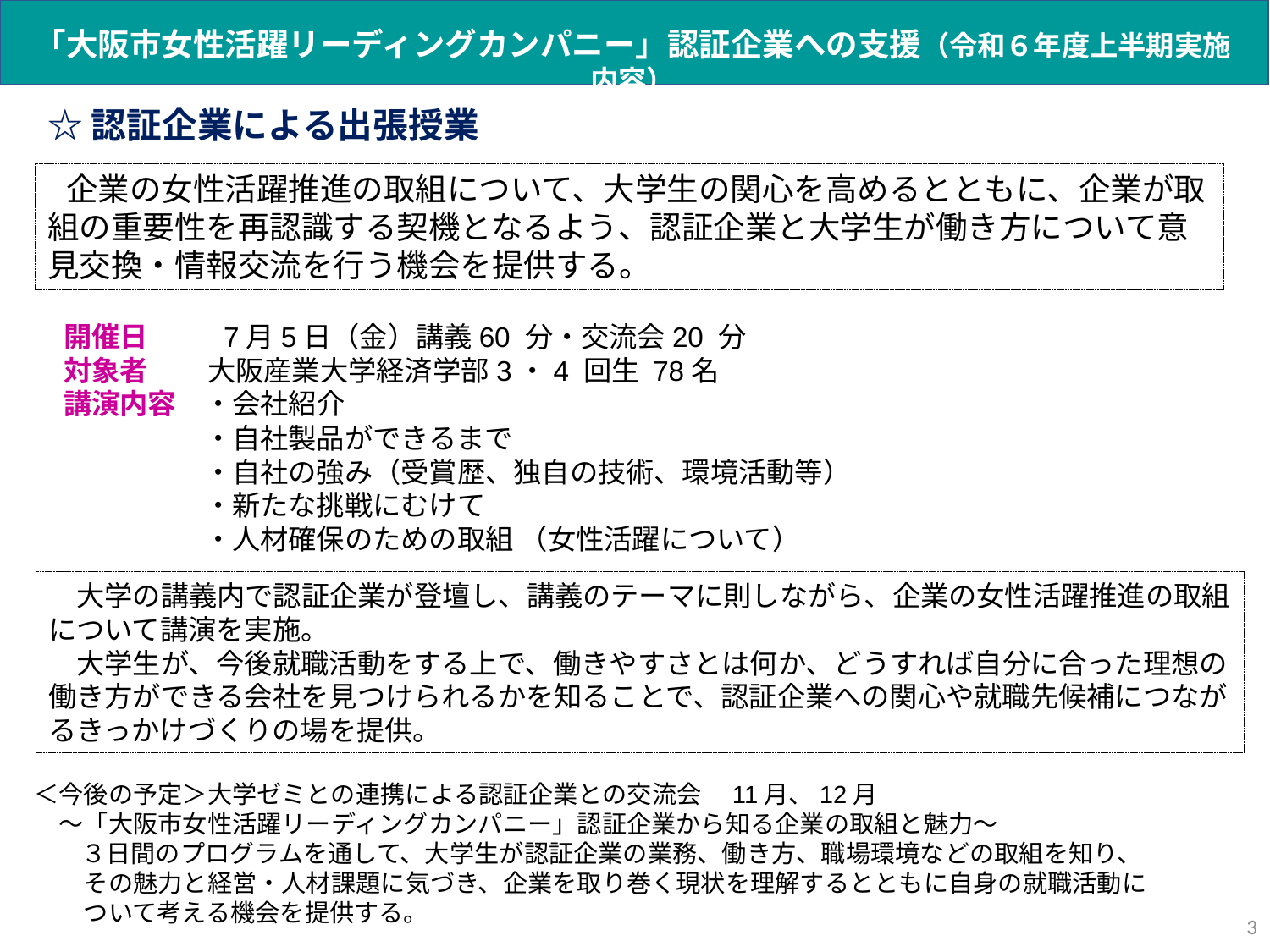

「大阪市女性活躍リーディングカンパニー」認証企業への支援（令和６年度上半期実施内容）
☆認証企業による出張授業
企業の女性活躍推進の取組について、大学生の関心を高めるとともに、企業が取組の重要性を再認識する契機となるよう、認証企業と大学生が働き方について意見交換・情報交流を行う機会を提供する。
開催日　  　7月5日（金）講義60 分・交流会20 分
対象者     　大阪産業大学経済学部3・4 回生 78名
講演内容　・会社紹介
　　　　　・自社製品ができるまで
　　　　　・自社の強み（受賞歴、独自の技術、環境活動等）
　　　　　・新たな挑戦にむけて
　　　　　・人材確保のための取組 （女性活躍について）
　大学の講義内で認証企業が登壇し、講義のテーマに則しながら、企業の女性活躍推進の取組について講演を実施。
　大学生が、今後就職活動をする上で、働きやすさとは何か、どうすれば自分に合った理想の働き方ができる会社を見つけられるかを知ることで、認証企業への関心や就職先候補につながるきっかけづくりの場を提供。
＜今後の予定＞大学ゼミとの連携による認証企業との交流会　11月、12月
　～「大阪市女性活躍リーディングカンパニー」認証企業から知る企業の取組と魅力～
   　３日間のプログラムを通して、大学生が認証企業の業務、働き方、職場環境などの取組を知り、
　　その魅力と経営・人材課題に気づき、企業を取り巻く現状を理解するとともに自身の就職活動に
　　ついて考える機会を提供する。
3